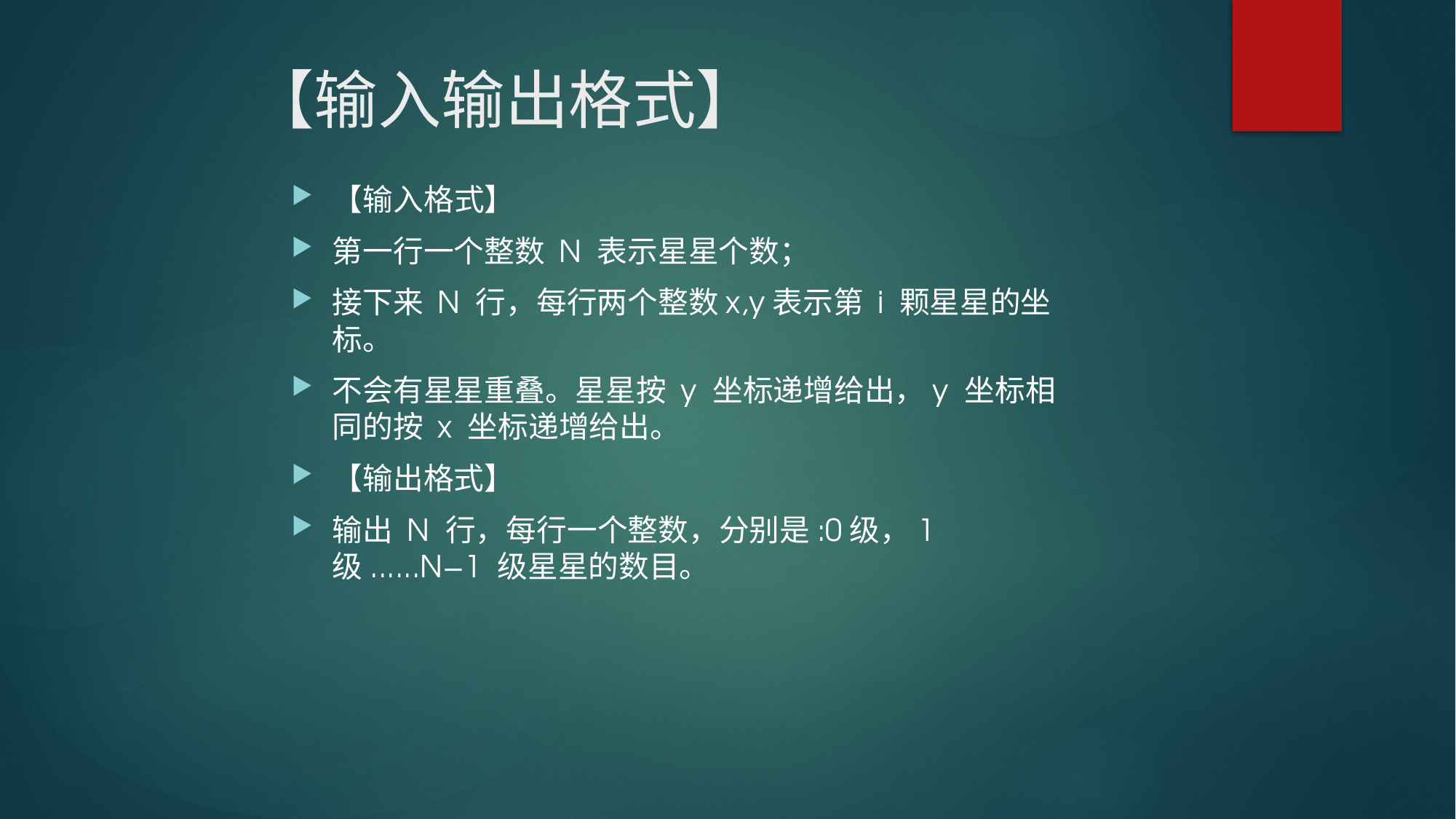

# 【输入输出格式】
【输入格式】
第一行一个整数 N 表示星星个数；
接下来 N 行，每行两个整数x,y表示第 i 颗星星的坐标。
不会有星星重叠。星星按 y 坐标递增给出，y 坐标相同的按 x 坐标递增给出。
【输出格式】
输出 N 行，每行一个整数，分别是:0级，1级......N−1 级星星的数目。